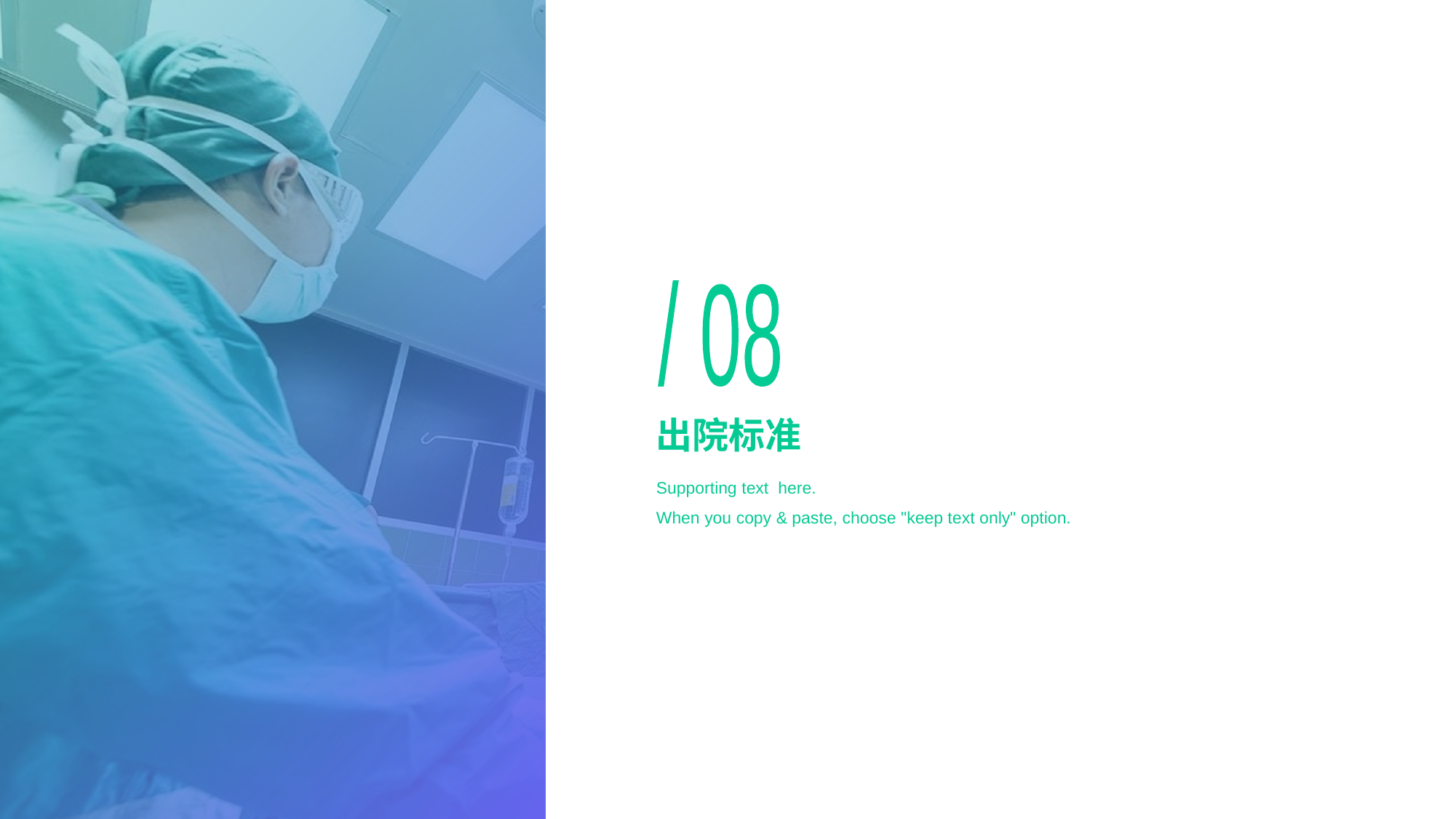

/ 08
# 出院标准
Supporting text  here.
When you copy & paste, choose "keep text only" option.